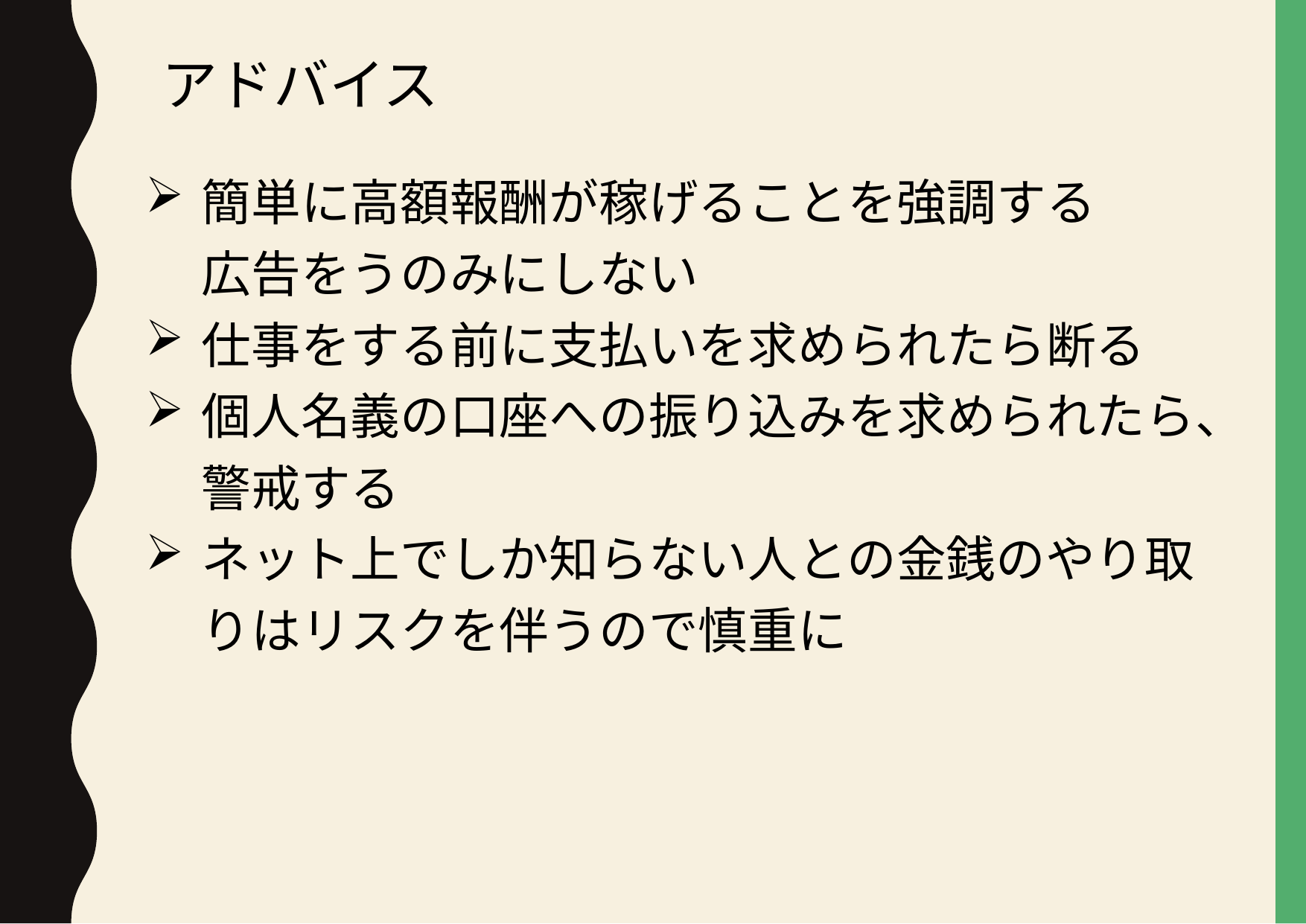

アドバイス
簡単に高額報酬が稼げることを強調する
広告をうのみにしない
仕事をする前に支払いを求められたら断る
個人名義の口座への振り込みを求められたら、警戒する
ネット上でしか知らない人との金銭のやり取りはリスクを伴うので慎重に